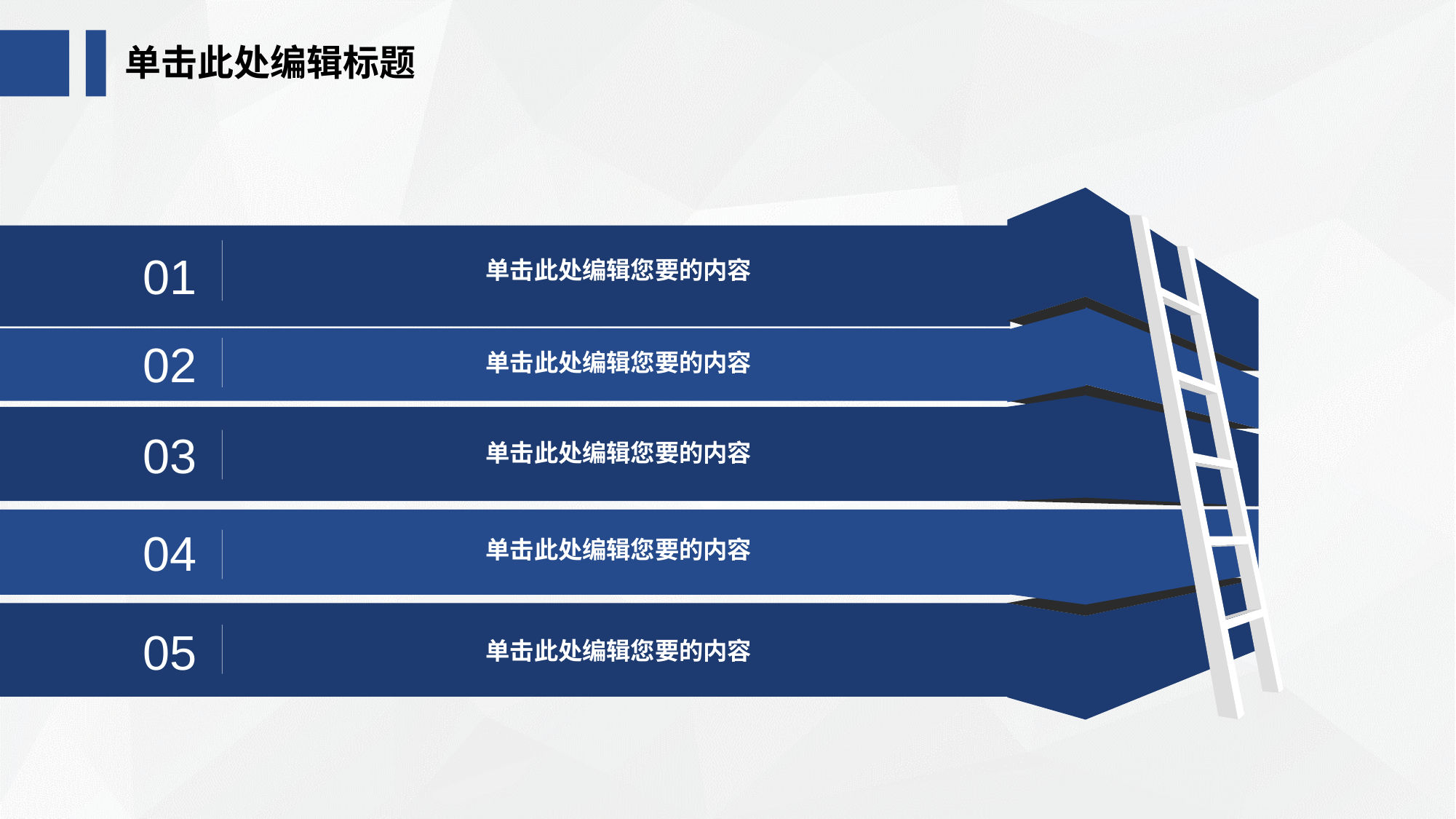

单击此处编辑标题

01
单击此处编辑您要的内容

02
单击此处编辑您要的内容

03
单击此处编辑您要的内容

04
单击此处编辑您要的内容

05
单击此处编辑您要的内容